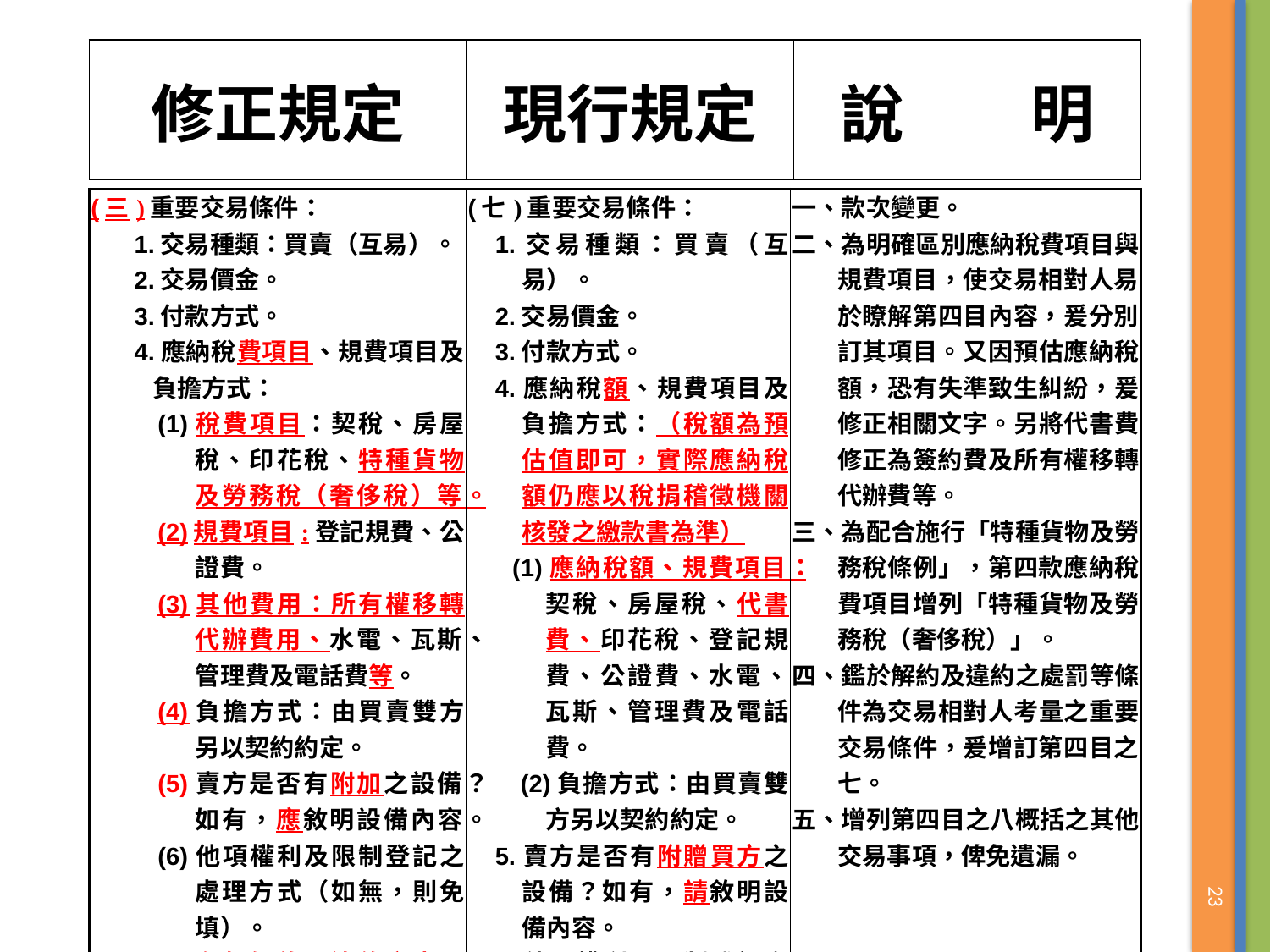

| 修正規定 | 現行規定 | 說　　明 |
| --- | --- | --- |
| (三)重要交易條件： 1.交易種類：買賣（互易）。 2.交易價金。 3.付款方式。 4.應納稅費項目、規費項目及負擔方式： (1)稅費項目：契稅、房屋稅、印花稅、特種貨物及勞務稅（奢侈稅）等。 (2)規費項目:登記規費、公證費。 (3)其他費用：所有權移轉代辦費用、水電、瓦斯、管理費及電話費等。 (4)負擔方式：由買賣雙方另以契約約定。 (5)賣方是否有附加之設備？如有，應敘明設備內容。 (6)他項權利及限制登記之處理方式（如無，則免填）。 (7)有無解約、違約之處罰等，若有，應敘明。 (8)其他交易事項：\_\_\_。 | (七)重要交易條件： 1.交易種類：買賣（互易）。 2.交易價金。 3.付款方式。 4.應納稅額、規費項目及負擔方式：（稅額為預估值即可，實際應納稅額仍應以稅捐稽徵機關核發之繳款書為準） (1)應納稅額、規費項目：契稅、房屋稅、代書費、印花稅、登記規費、公證費、水電、瓦斯、管理費及電話費。 (2)負擔方式：由買賣雙方另以契約約定。 5.賣方是否有附贈買方之設備？如有，請敘明設備內容。 6.他項權利及限制登記之處理方式（如無，則免填）。 | 一、款次變更。 二、為明確區別應納稅費項目與規費項目，使交易相對人易於瞭解第四目內容，爰分別訂其項目。又因預估應納稅額，恐有失準致生糾紛，爰修正相關文字。另將代書費修正為簽約費及所有權移轉代辦費等。 三、為配合施行「特種貨物及勞務稅條例」，第四款應納稅費項目增列「特種貨物及勞務稅（奢侈稅）」。 四、鑑於解約及違約之處罰等條件為交易相對人考量之重要交易條件，爰增訂第四目之七。 五、增列第四目之八概括之其他交易事項，俾免遺漏。 |
| --- | --- | --- |
23